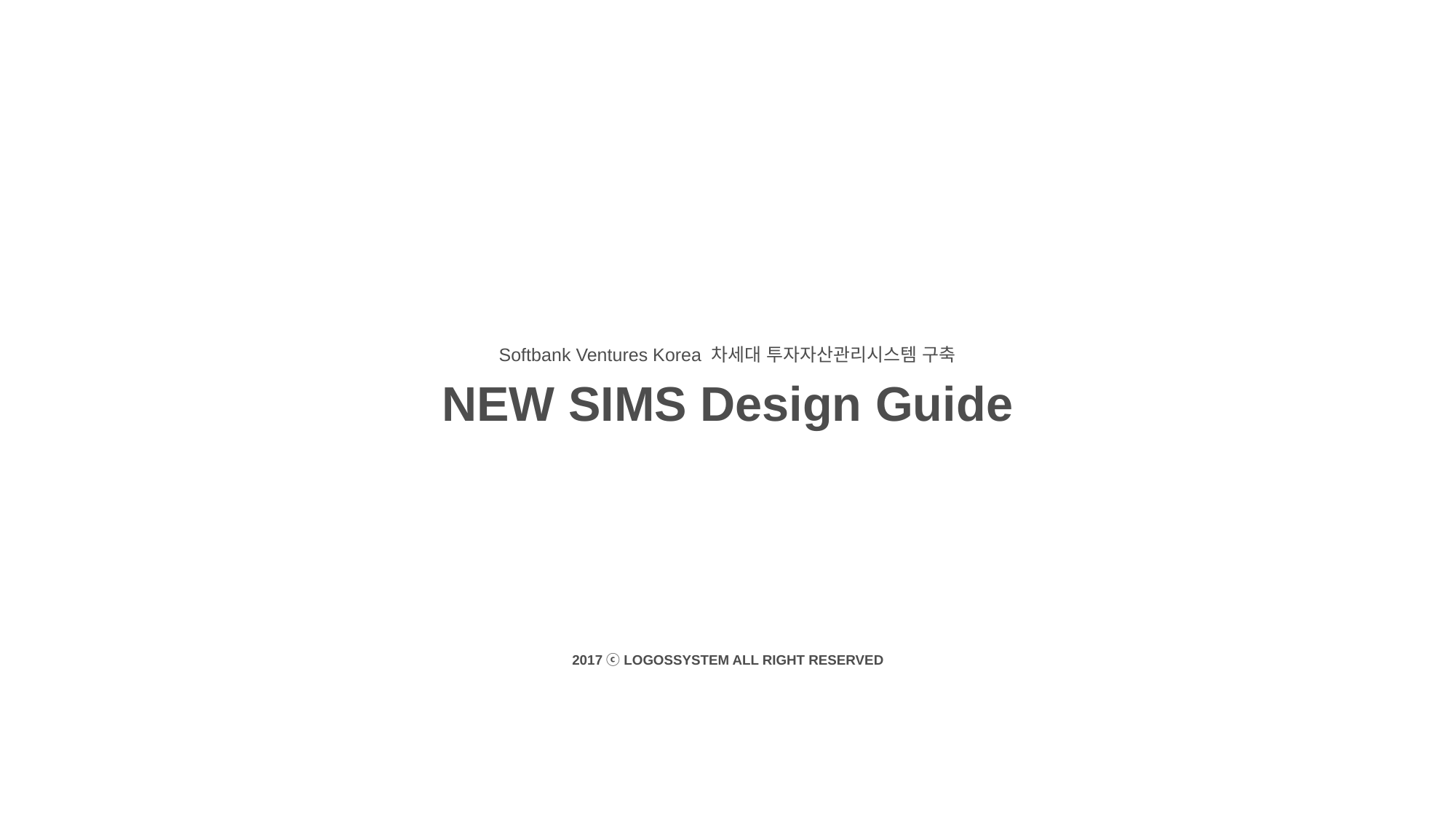

Softbank Ventures Korea 차세대 투자자산관리시스템 구축
NEW SIMS Design Guide
2017 ⓒ LOGOSSYSTEM ALL RIGHT RESERVED